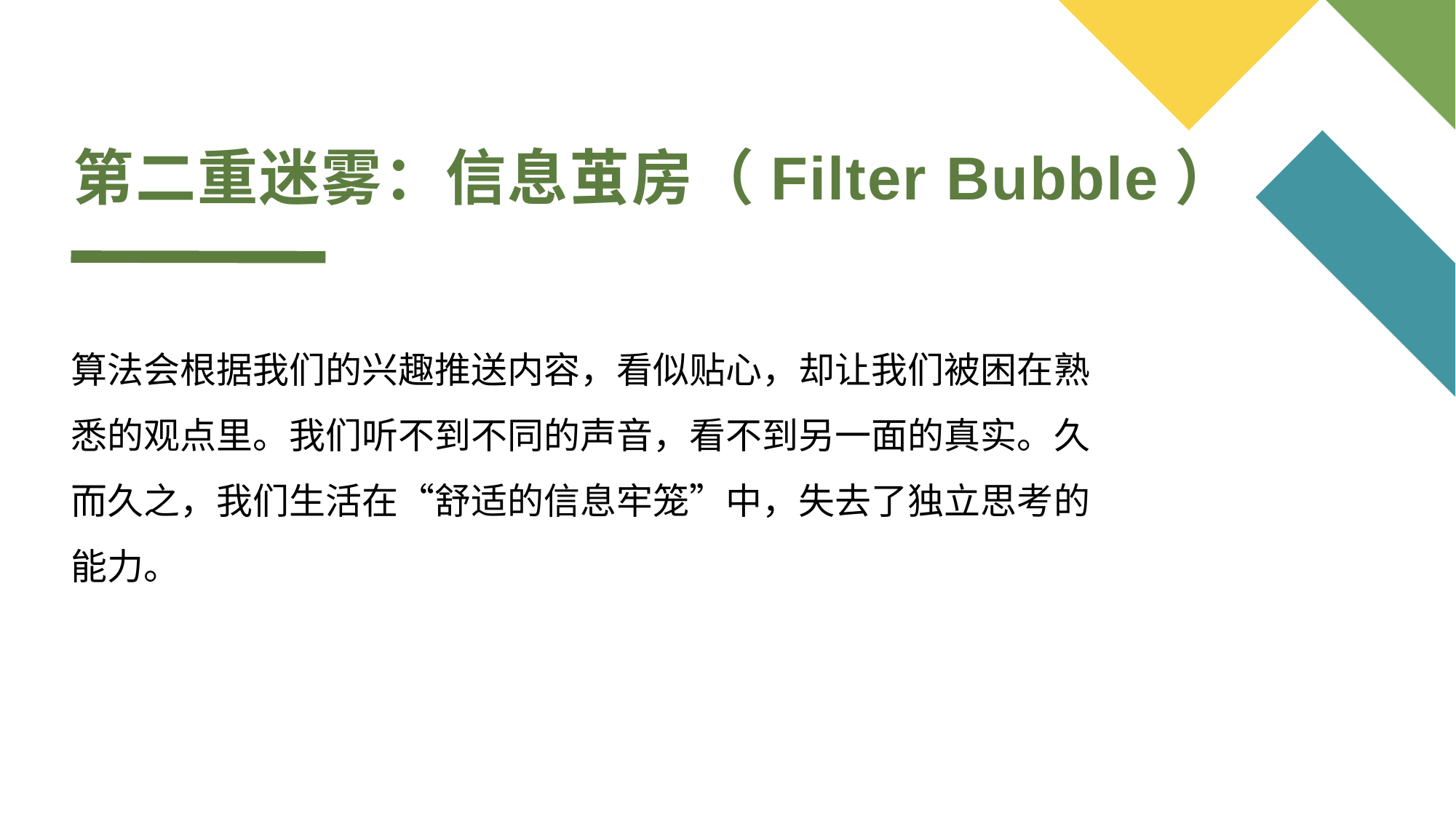

# 第二重迷雾：信息茧房（Filter Bubble）
算法会根据我们的兴趣推送内容，看似贴心，却让我们被困在熟悉的观点里。我们听不到不同的声音，看不到另一面的真实。久而久之，我们生活在“舒适的信息牢笼”中，失去了独立思考的能力。